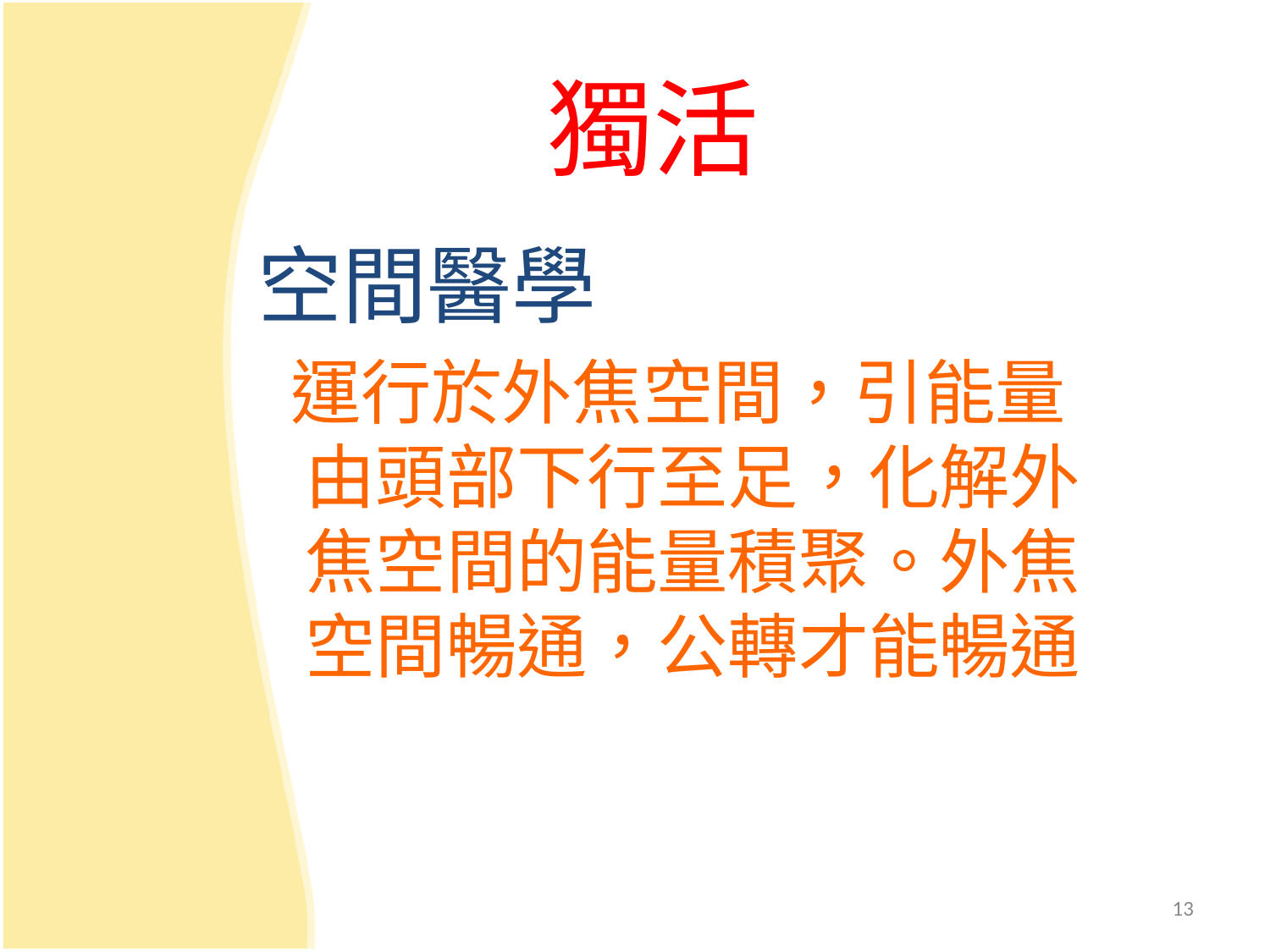

獨活
空間醫學
 運行於外焦空間，引能量由頭部下行至足，化解外焦空間的能量積聚。外焦空間暢通，公轉才能暢通
13